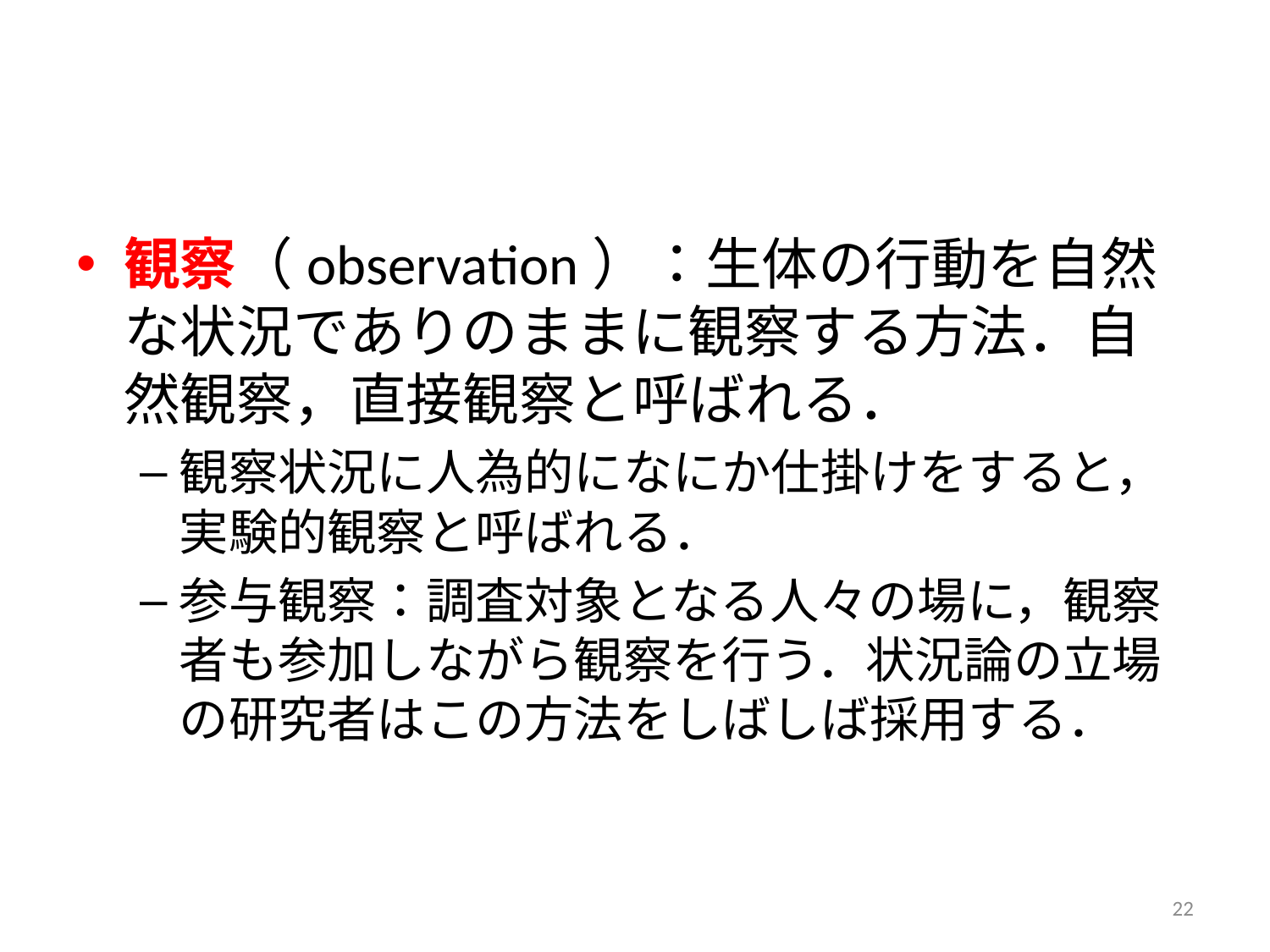

#
観察（observation）：生体の行動を自然な状況でありのままに観察する方法．自然観察，直接観察と呼ばれる．
観察状況に人為的になにか仕掛けをすると，実験的観察と呼ばれる．
参与観察：調査対象となる人々の場に，観察者も参加しながら観察を行う．状況論の立場の研究者はこの方法をしばしば採用する．
22